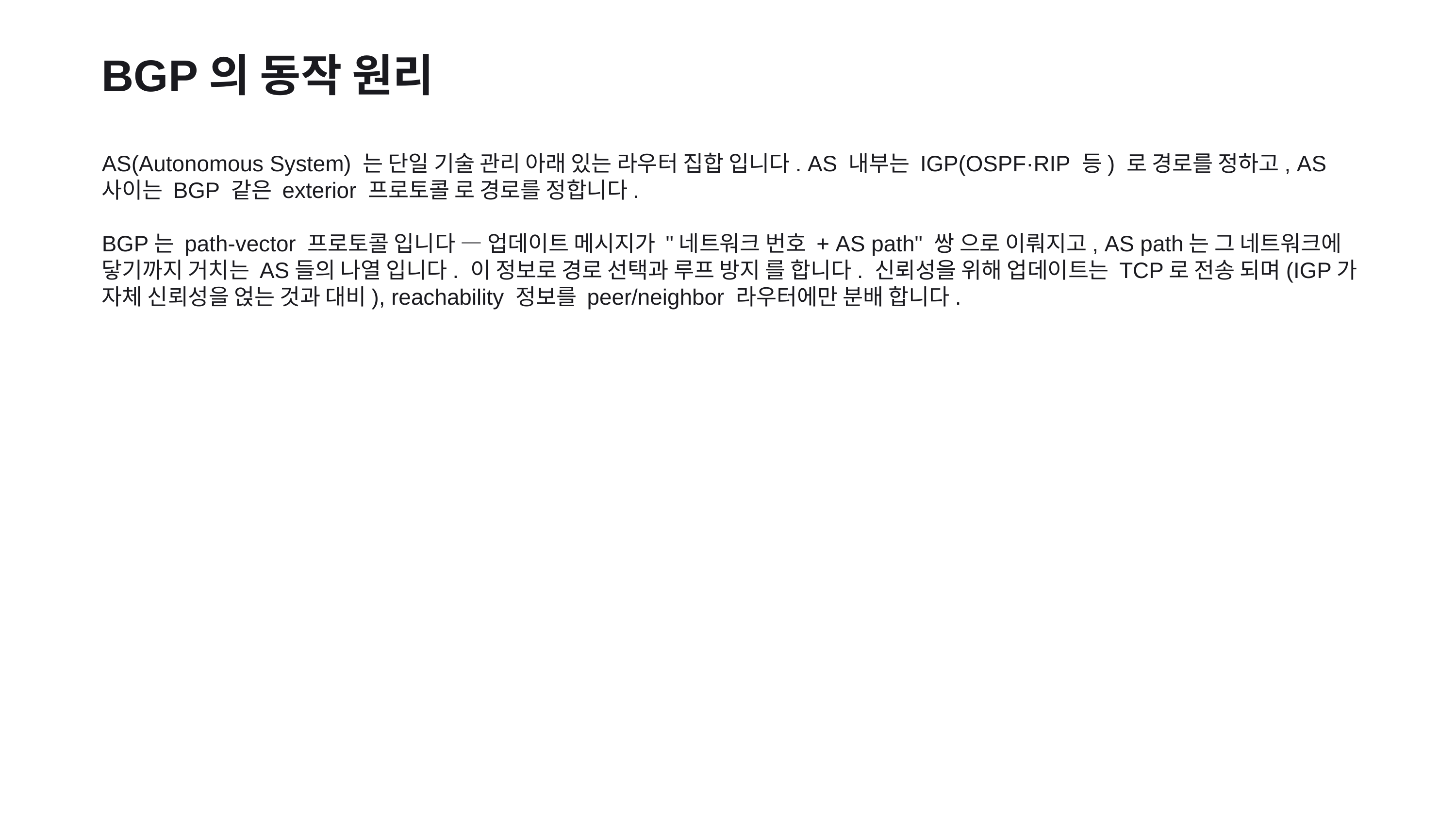

BGP의 동작 원리
AS(Autonomous System) 는 단일 기술 관리 아래 있는 라우터 집합 입니다. AS 내부는 IGP(OSPF·RIP 등) 로 경로를 정하고, AS 사이는 BGP 같은 exterior 프로토콜 로 경로를 정합니다.

BGP는 path-vector 프로토콜 입니다 — 업데이트 메시지가 "네트워크 번호 + AS path" 쌍 으로 이뤄지고, AS path는 그 네트워크에 닿기까지 거치는 AS들의 나열 입니다. 이 정보로 경로 선택과 루프 방지 를 합니다. 신뢰성을 위해 업데이트는 TCP로 전송 되며(IGP가 자체 신뢰성을 얹는 것과 대비), reachability 정보를 peer/neighbor 라우터에만 분배 합니다.